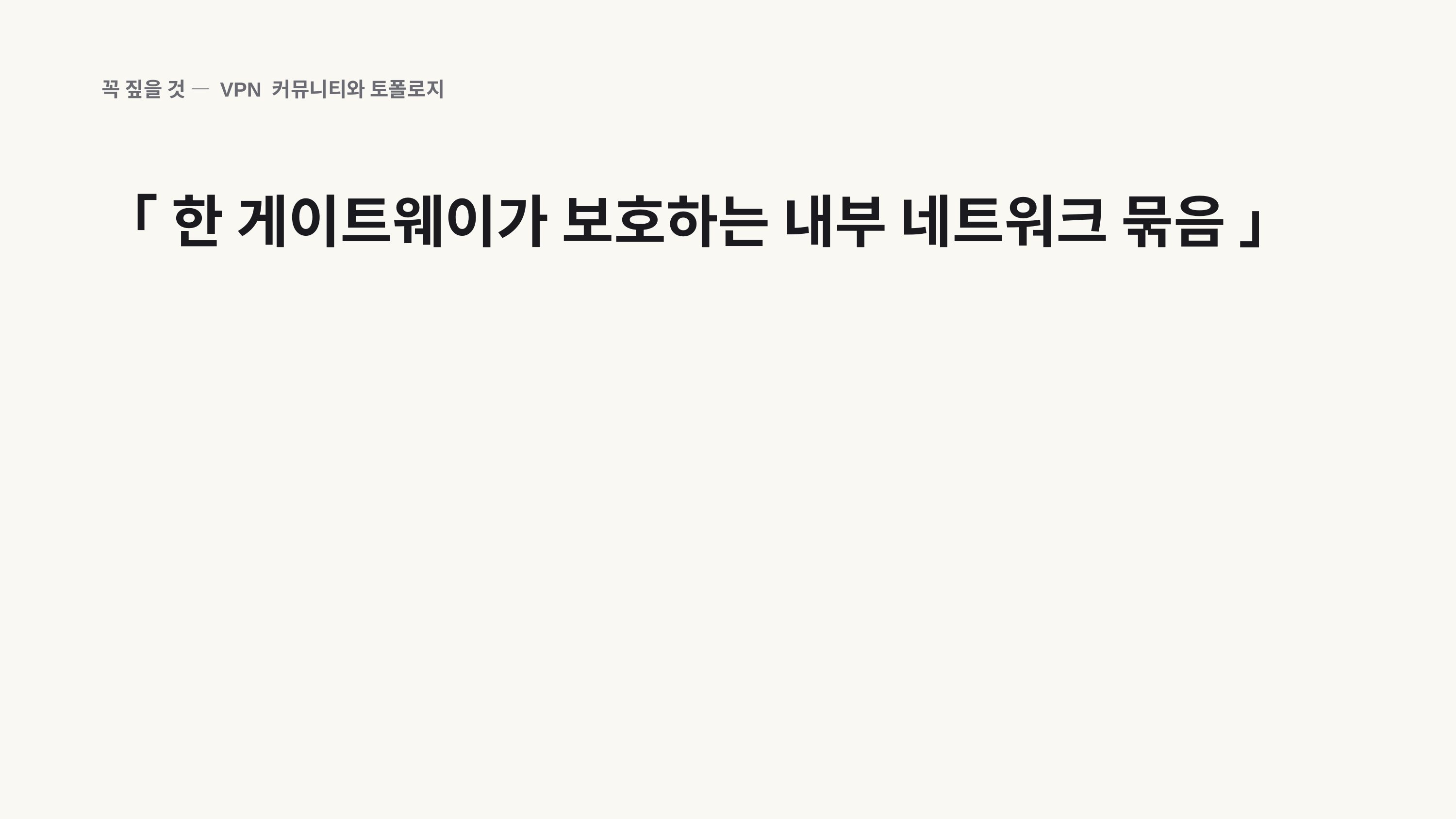

꼭 짚을 것 — VPN 커뮤니티와 토폴로지
「 한 게이트웨이가 보호하는 내부 네트워크 묶음 」